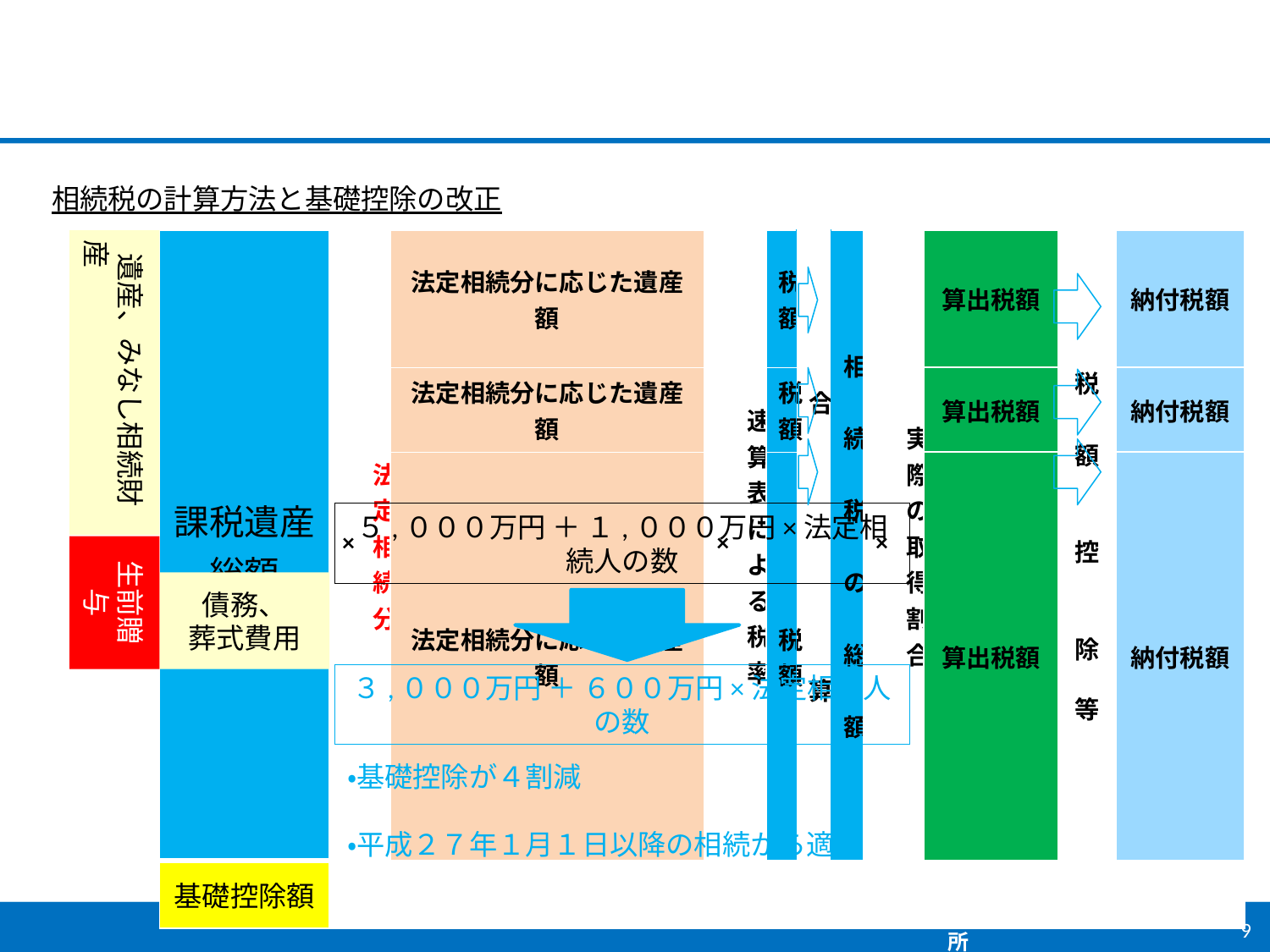

相続税の計算方法と基礎控除の改正
| 課税遺産総額 | × | 法定相続分 | 法定相続分に応じた遺産額 | × | 速算表による税率 | 税額 | 合　　　　　　　算 | 相　続　税　の　総　額 | × | 実際の取得割合 | 算出税額 | 税 　額　 控　 除 等 | 納付税額 |
| --- | --- | --- | --- | --- | --- | --- | --- | --- | --- | --- | --- | --- | --- |
|  |  |  | 法定相続分に応じた遺産額 |  |  | 税額 |  |  |  |  | 算出税額 |  | 納付税額 |
|  |  |  | 法定相続分に応じた遺産額 |  |  | 税額 |  |  |  |  | 算出税額 |  | 納付税額 |
| 基礎控除額 |  |  |  |  |  |  |  |  |  |  |  |  |  |
 遺産、みなし相続財産

５,０００万円 ＋ １,０００万円×法定相続人の数
生前贈与
債務、
葬式費用

３,０００万円 ＋ ６００万円×法定相続人の数
・基礎控除が４割減

・平成２７年１月１日以降の相続から適用